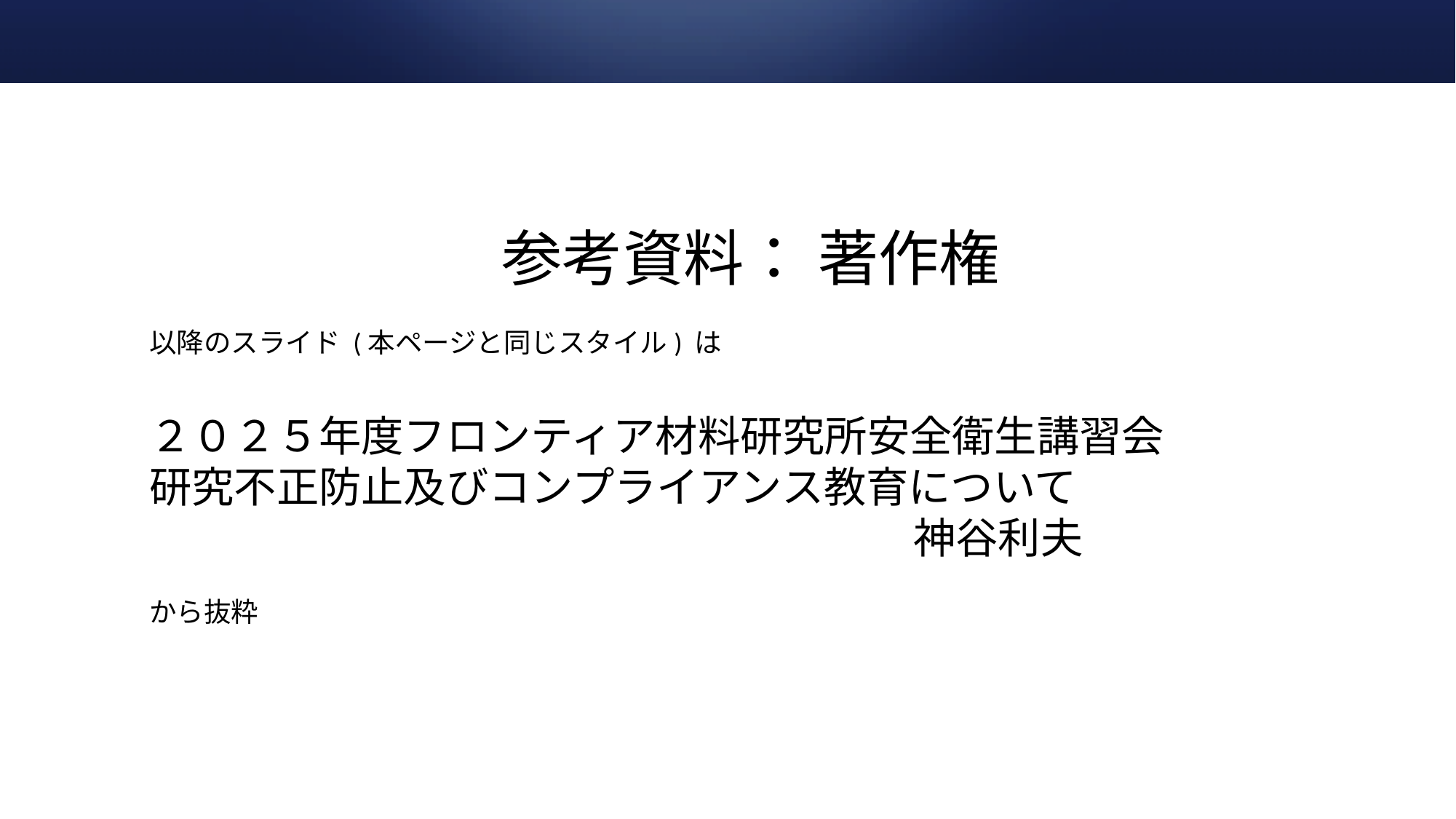

参考資料： 著作権

以降のスライド (本ページと同じスタイル) は

２０２５年度フロンティア材料研究所安全衛生講習会
研究不正防止及びコンプライアンス教育について
							神谷利夫
から抜粋